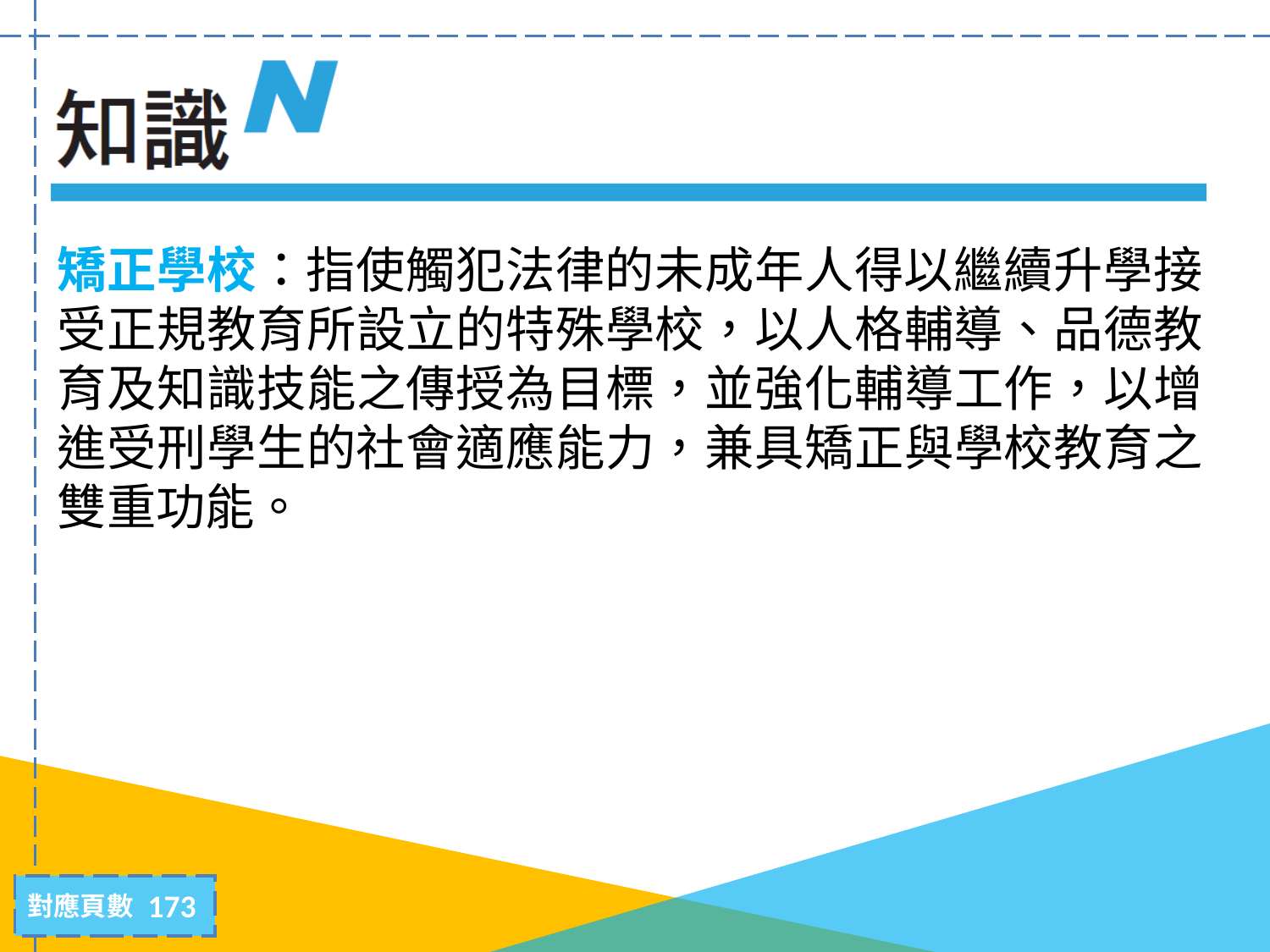

矯正學校：指使觸犯法律的未成年人得以繼續升學接受正規教育所設立的特殊學校，以人格輔導、品德教育及知識技能之傳授為目標，並強化輔導工作，以增進受刑學生的社會適應能力，兼具矯正與學校教育之雙重功能。
173